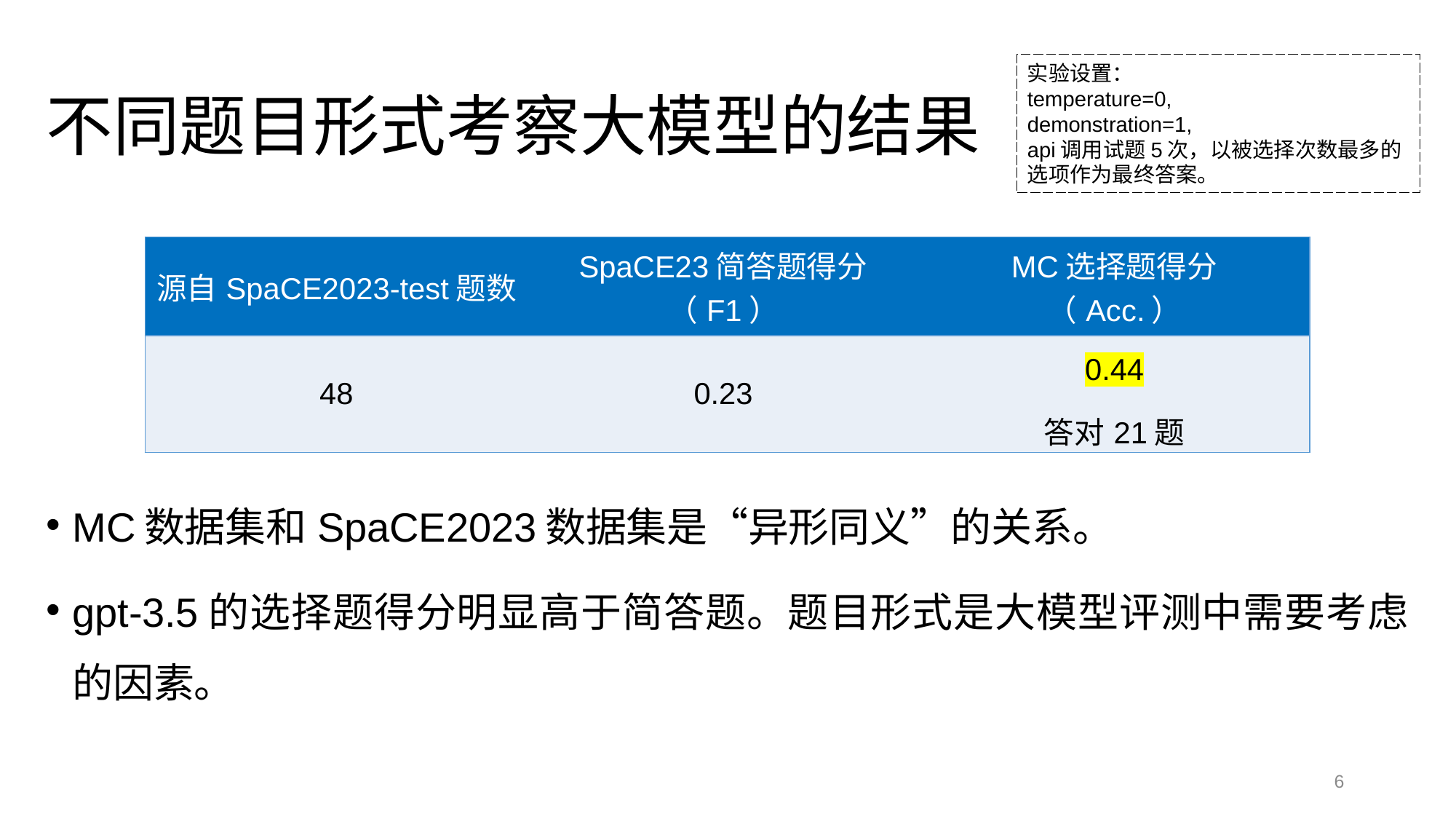

实验设置：
temperature=0,
demonstration=1,
api调用试题5次，以被选择次数最多的选项作为最终答案。
不同题目形式考察大模型的结果
| 源自SpaCE2023-test题数 | SpaCE23简答题得分 （F1） | MC选择题得分 （Acc.） |
| --- | --- | --- |
| 48 | 0.23 | 0.44 答对21题 |
MC数据集和SpaCE2023数据集是“异形同义”的关系。
gpt-3.5的选择题得分明显高于简答题。题目形式是大模型评测中需要考虑的因素。
6